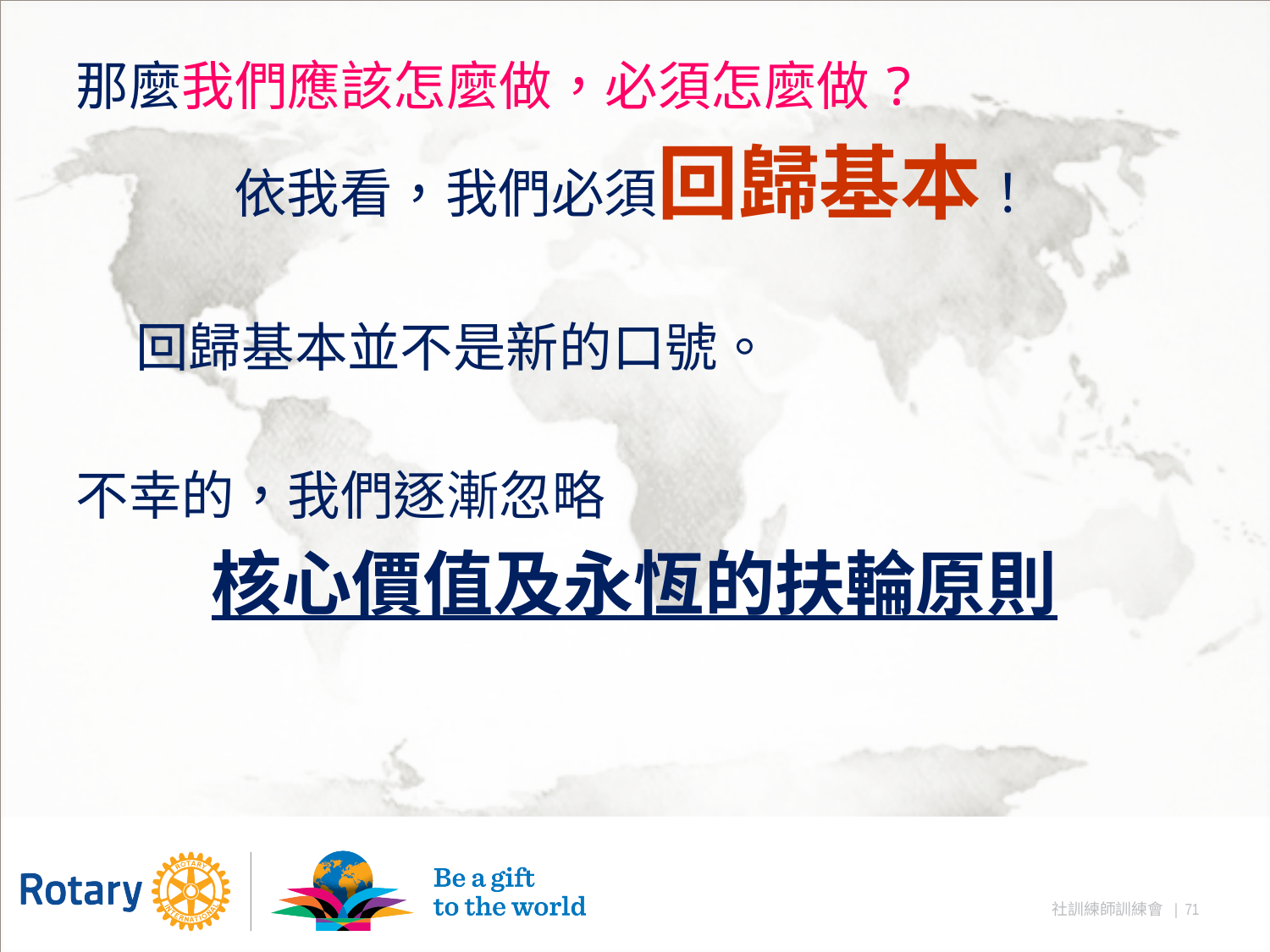

#
那麼我們應該怎麼做，必須怎麼做?
依我看，我們必須回歸基本！

    回歸基本並不是新的口號。

不幸的，我們逐漸忽略
核心價值及永恆的扶輪原則